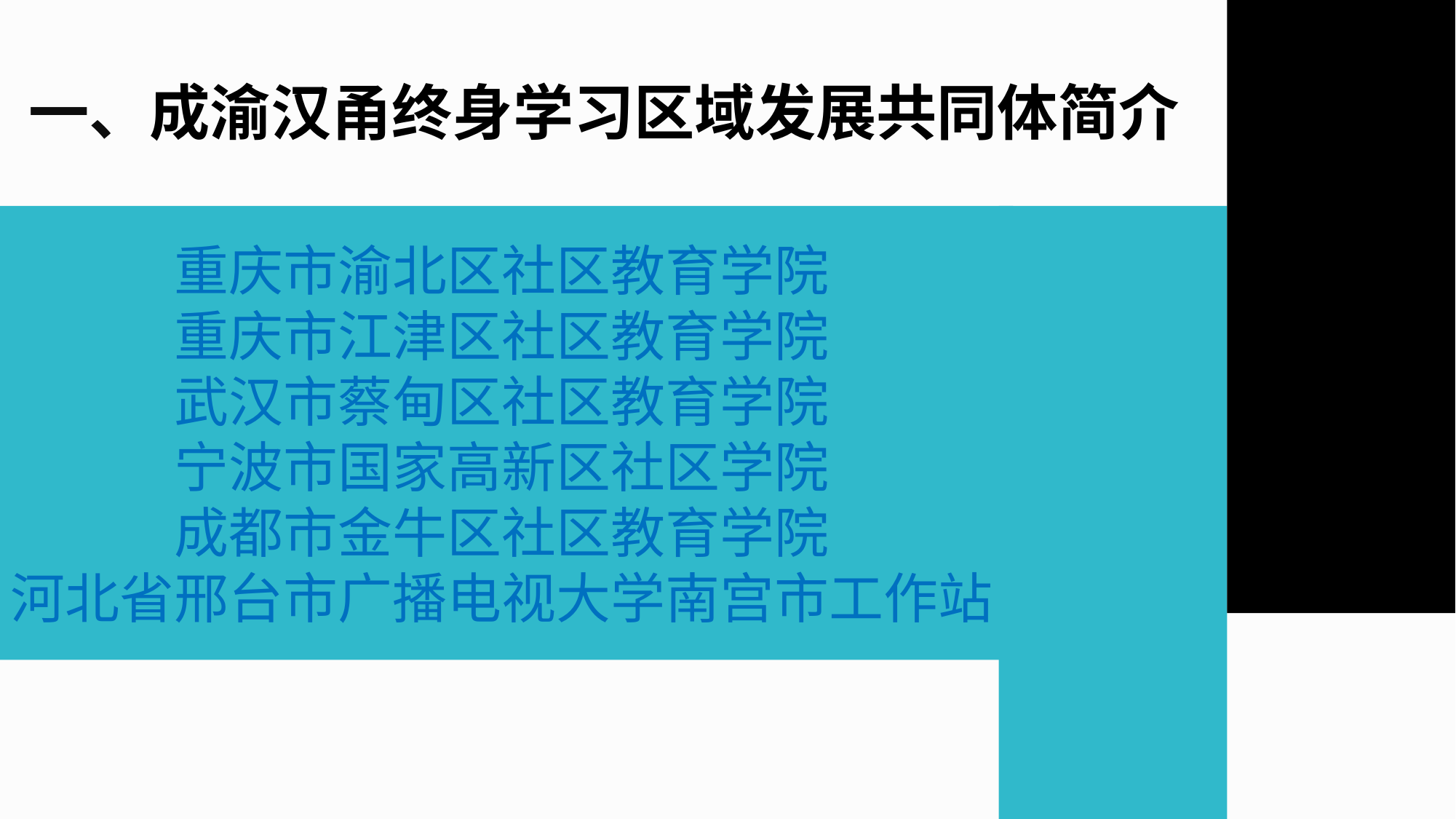

一、成渝汉甬终身学习区域发展共同体简介

重庆市渝北区社区教育学院
重庆市江津区社区教育学院
武汉市蔡甸区社区教育学院
宁波市国家高新区社区学院
成都市金牛区社区教育学院
河北省邢台市广播电视大学南宫市工作站